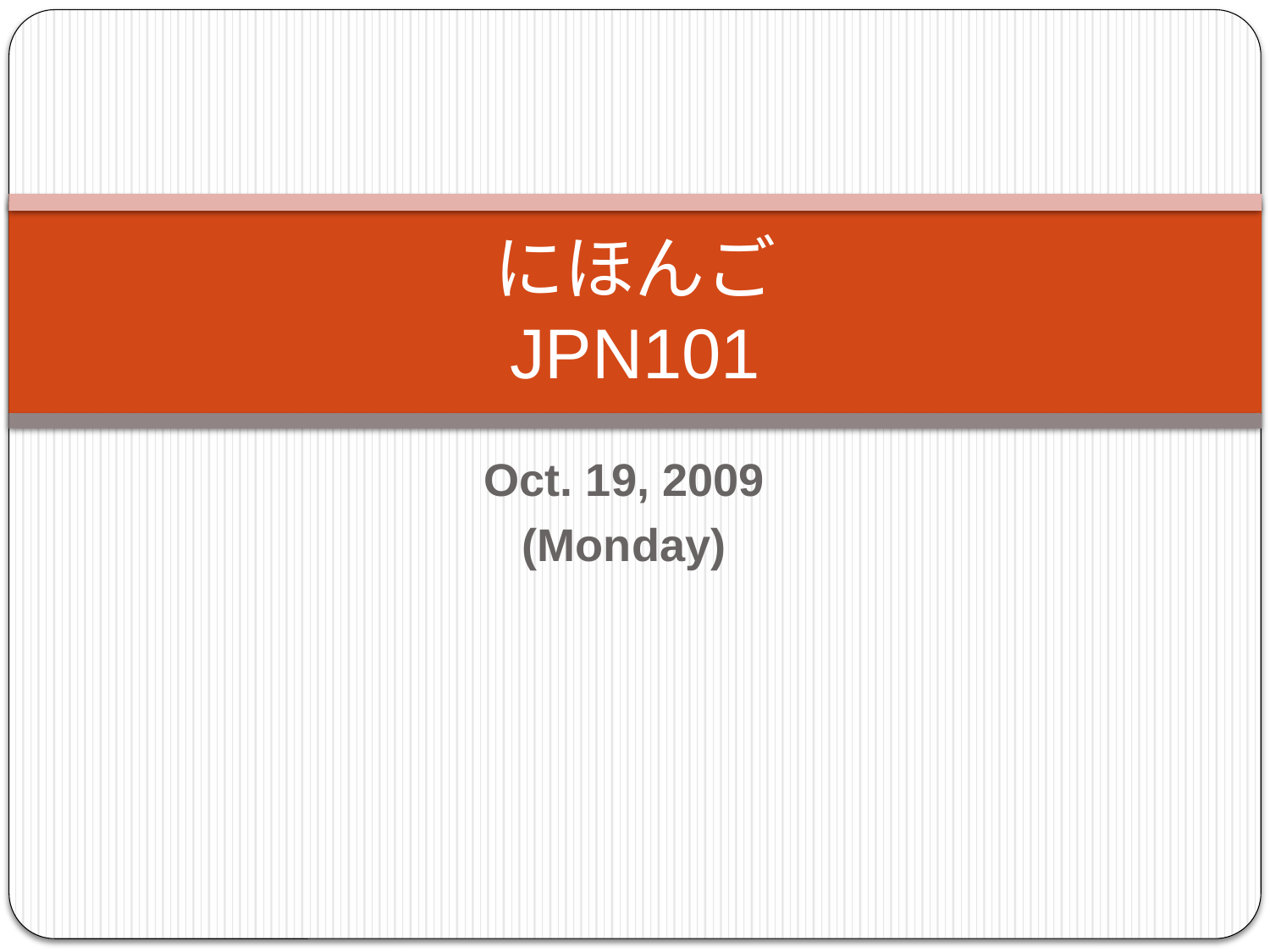

# にほんご JPN101
Oct. 19, 2009
(Monday)